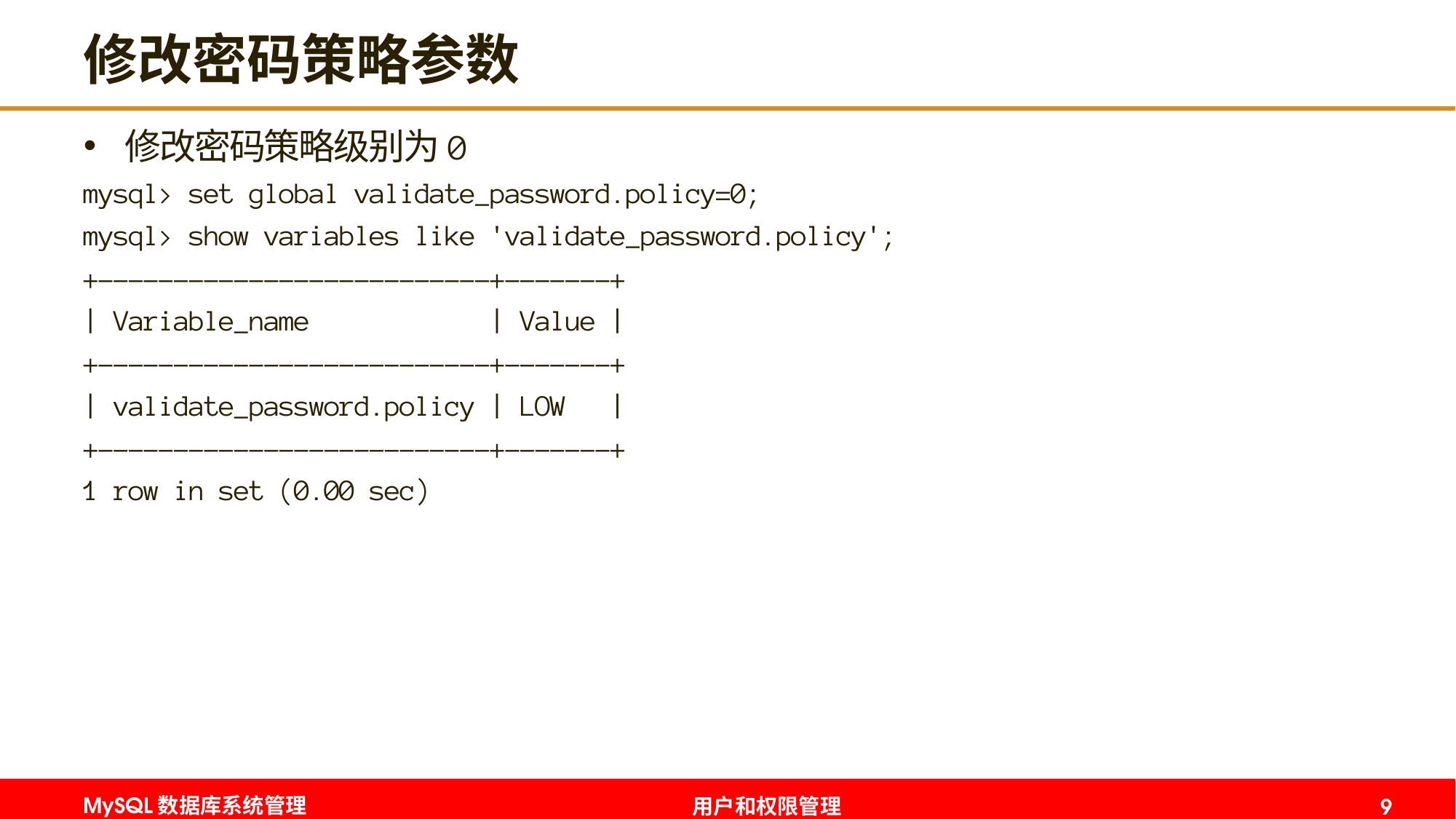

# 修改密码策略参数
修改密码策略级别为0
mysql> set global validate_password.policy=0;
mysql> show variables like 'validate_password.policy';
+--------------------------+-------+
| Variable_name            | Value |
+--------------------------+-------+
| validate_password.policy | LOW   |
+--------------------------+-------+
1 row in set (0.00 sec)